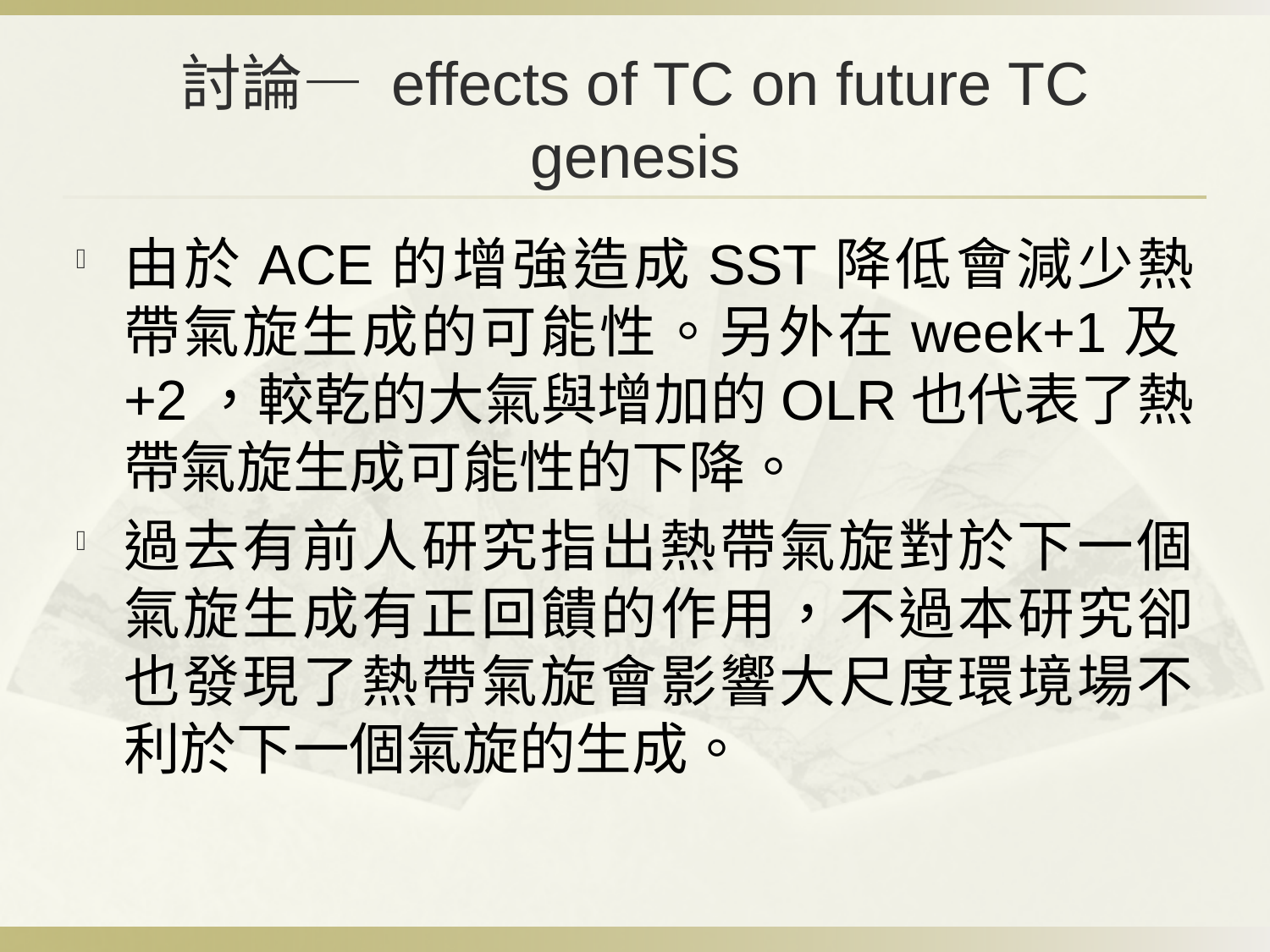

# 討論— effects of TC on future TC genesis
由於ACE的增強造成SST降低會減少熱帶氣旋生成的可能性。另外在week+1及+2，較乾的大氣與增加的OLR也代表了熱帶氣旋生成可能性的下降。
過去有前人研究指出熱帶氣旋對於下一個氣旋生成有正回饋的作用，不過本研究卻也發現了熱帶氣旋會影響大尺度環境場不利於下一個氣旋的生成。